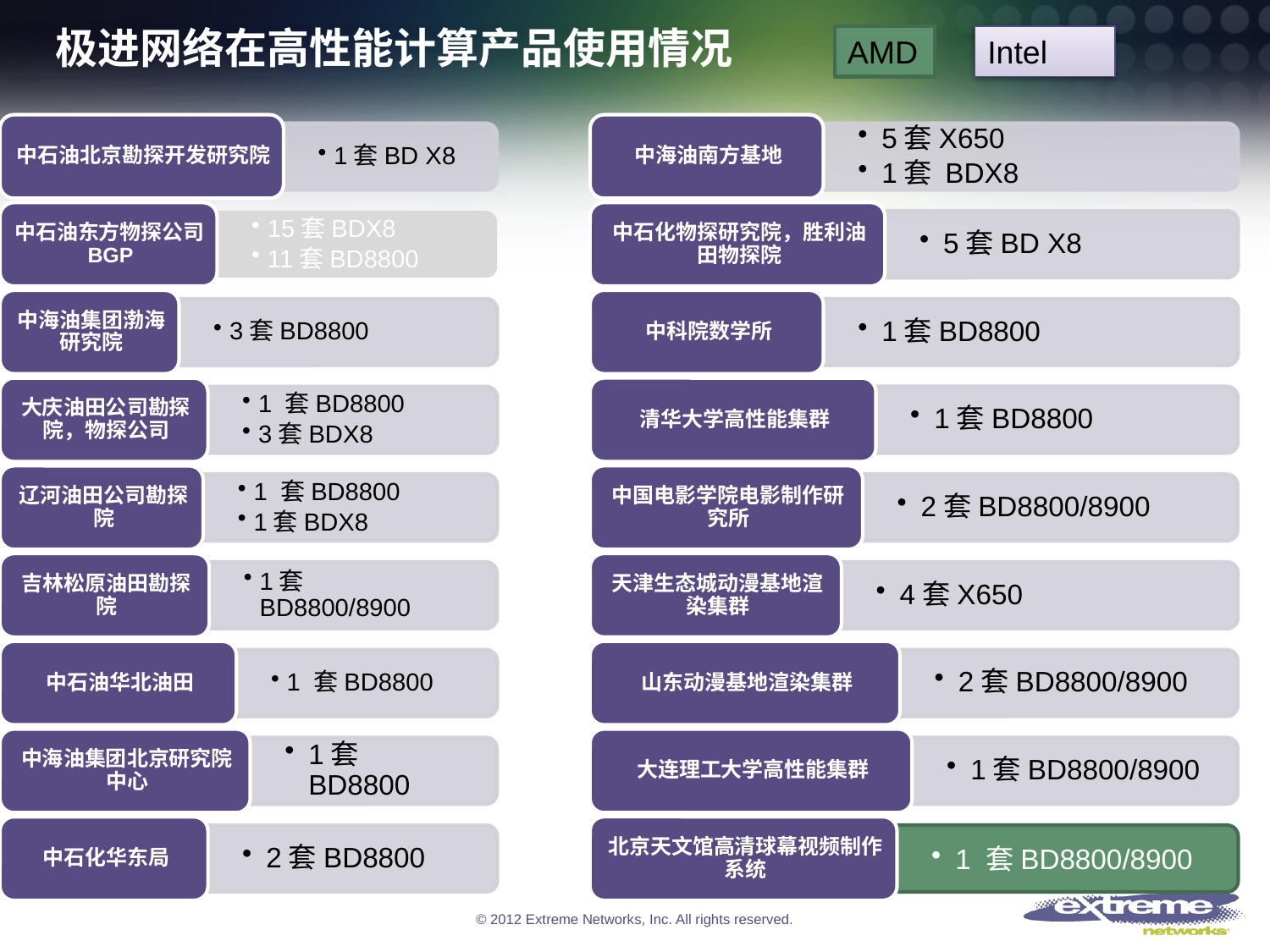

# 极进网络在高性能计算产品使用情况
AMD
Intel
5套X650
1套 BDX8
中海油南方基地
5套BD X8
中石化物探研究院，胜利油田物探院
1套BD8800
中科院数学所
1套BD8800
清华大学高性能集群
2套BD8800/8900
中国电影学院电影制作研究所
4套X650
天津生态城动漫基地渲染集群
2套BD8800/8900
山东动漫基地渲染集群
1套BD8800/8900
大连理工大学高性能集群

1 套BD8800/8900

北京天文馆高清球幕视频制作系统
1套BD X8
中石油北京勘探开发研究院
15套BDX8
11套BD8800
中石油东方物探公司BGP
3套BD8800
中海油集团渤海研究院
1 套BD8800
3套BDX8
大庆油田公司勘探院，物探公司
1 套BD8800
1套BDX8
辽河油田公司勘探院
1套BD8800/8900
吉林松原油田勘探院
1 套BD8800
中石油华北油田
1套BD8800
中海油集团北京研究院中心
2套BD8800
中石化华东局